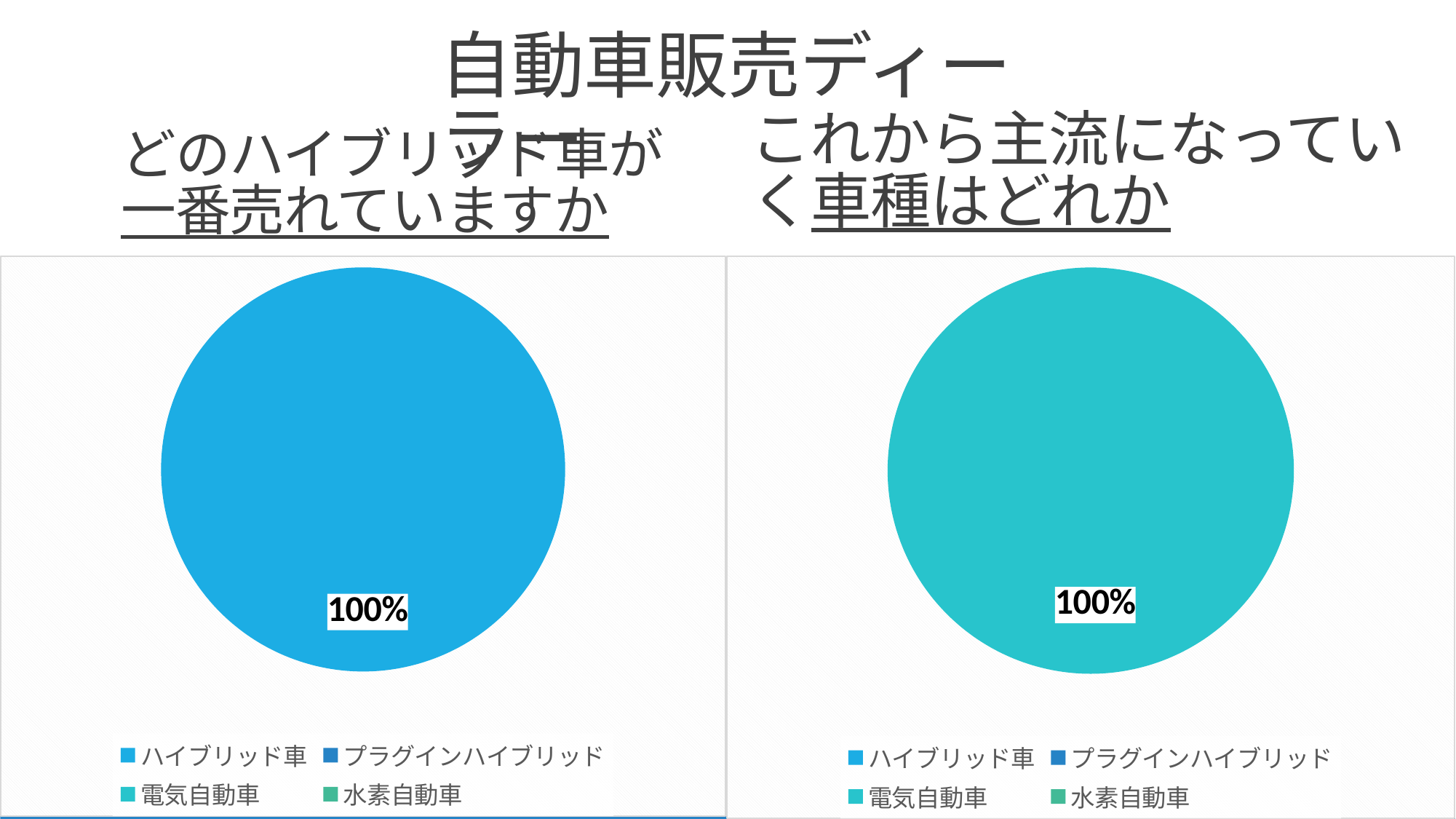

自動車販売ディーラー
どのハイブリッド車が
一番売れていますか
これから主流になっていく車種はどれか

### Chart

| Category |  |  |  |  |  |
|---|---|---|---|---|---|
| ハイブリッド車 | 1.0 | None | 1.0 | None | None |
| プラグインハイブリッド | None | 1.0 | None | None | None |
| 電気自動車 | None | None | None | None | None |
| 水素自動車 | None | None | None | None | None |

### Chart

| Category |  |  |  |  |  |
|---|---|---|---|---|---|
| ハイブリッド車 | None | None | None | None | None |
| プラグインハイブリッド | None | None | 1.0 | None | None |
| 電気自動車 | 1.0 | 1.0 | None | None | None |
| 水素自動車 | None | None | None | None | None |